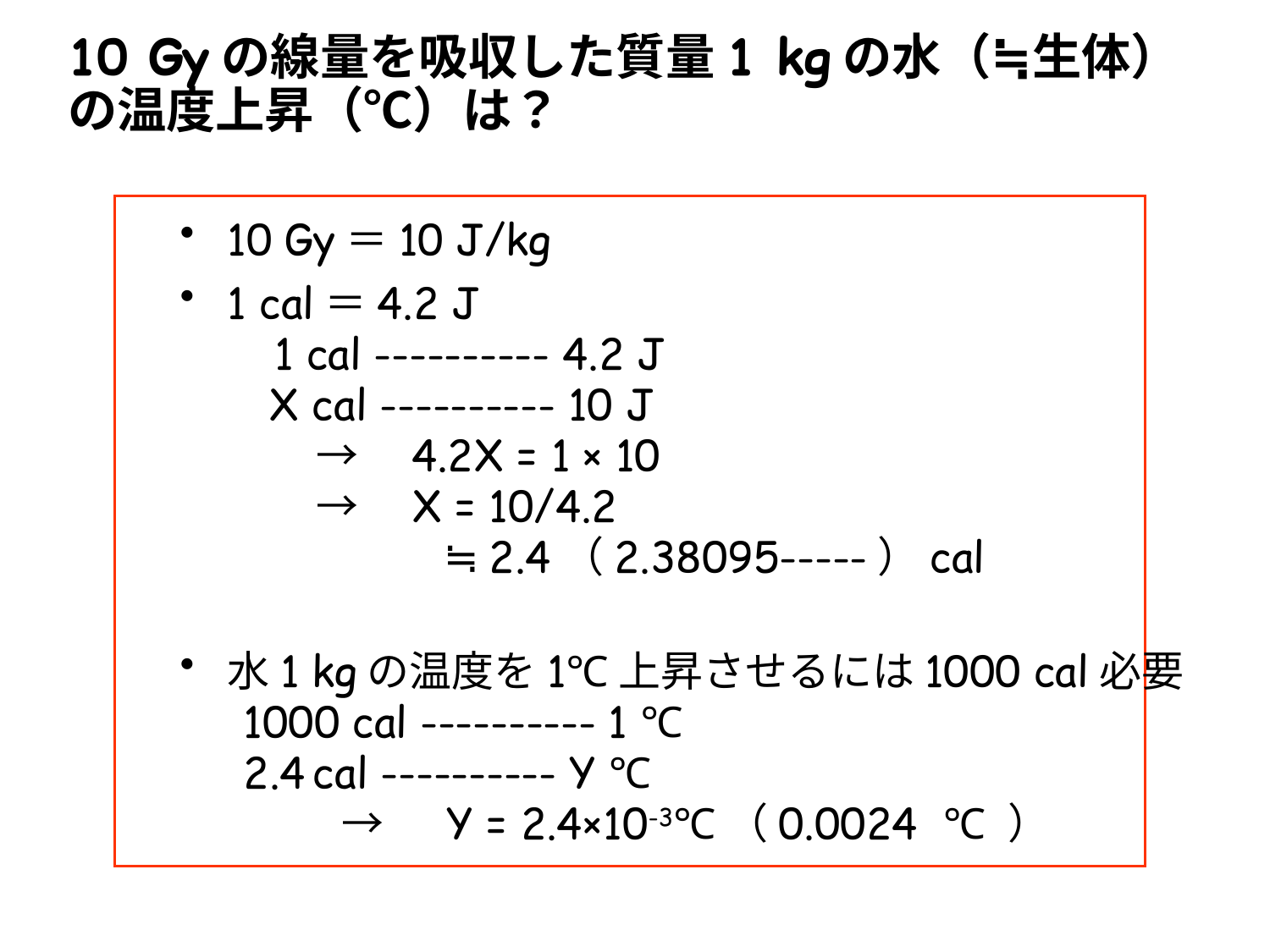

# 10 Gyの線量を吸収した質量1 kgの水（≒生体）の温度上昇（℃）は？

10 Gy＝10 J/kg
1 cal＝4.2 J
　　1 cal ---------- 4.2 J
       X cal ---------- 10 J
　　　 →　4.2X = 1 × 10
　　　 →　X = 10/4.2
　　　　　　 ≒2.4（2.38095-----）cal

水1 kgの温度を1℃上昇させるには1000 cal必要
     1000 cal ---------- 1 ℃
     2.4 cal ---------- Y ℃
                 →　Y = 2.4×10-3℃（0.0024  ℃ ）